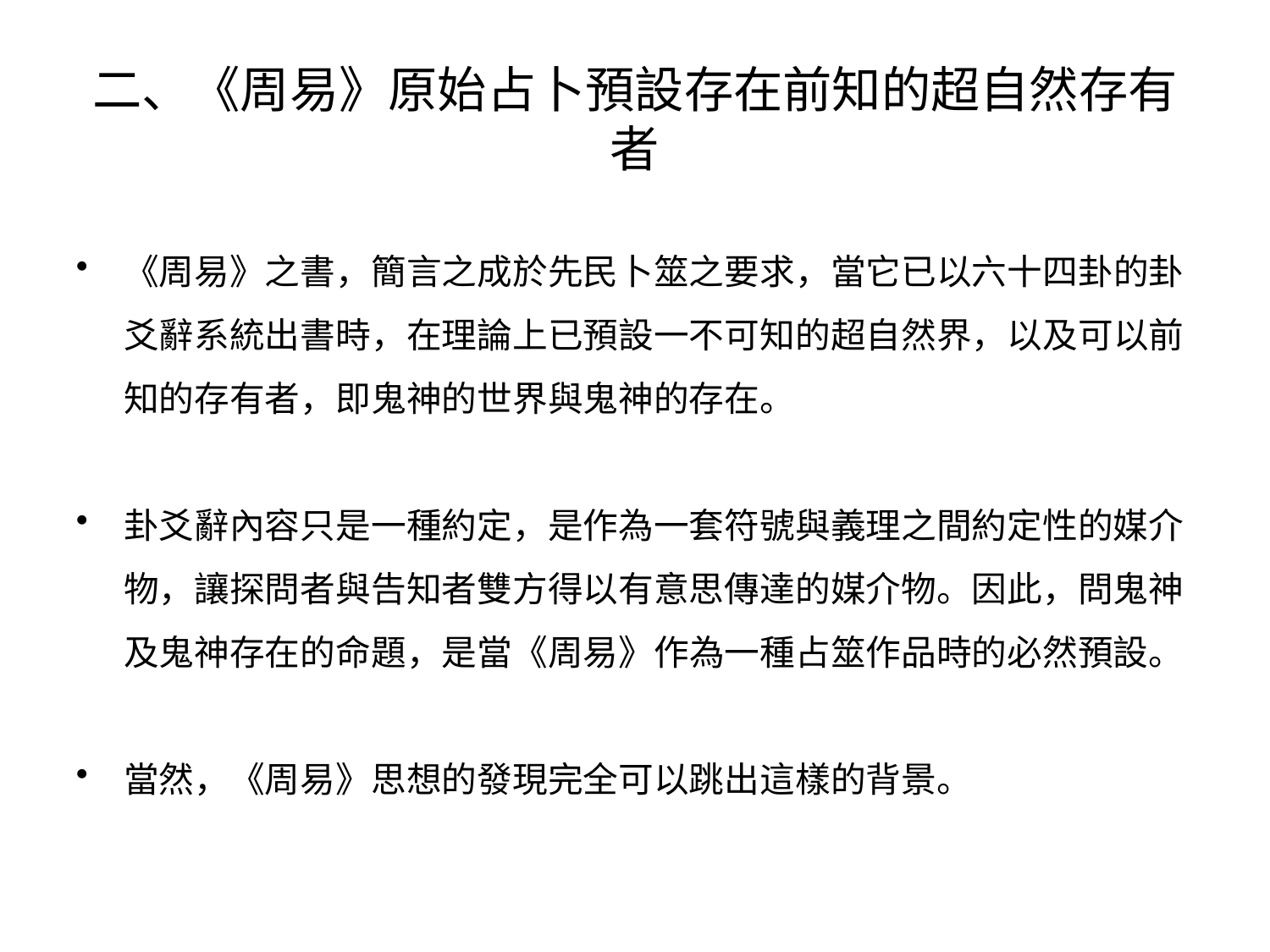

# 二、《周易》原始占卜預設存在前知的超自然存有者
《周易》之書，簡言之成於先民卜筮之要求，當它已以六十四卦的卦爻辭系統出書時，在理論上已預設一不可知的超自然界，以及可以前知的存有者，即鬼神的世界與鬼神的存在。

卦爻辭內容只是一種約定，是作為一套符號與義理之間約定性的媒介物，讓探問者與告知者雙方得以有意思傳達的媒介物。因此，問鬼神及鬼神存在的命題，是當《周易》作為一種占筮作品時的必然預設。

當然，《周易》思想的發現完全可以跳出這樣的背景。